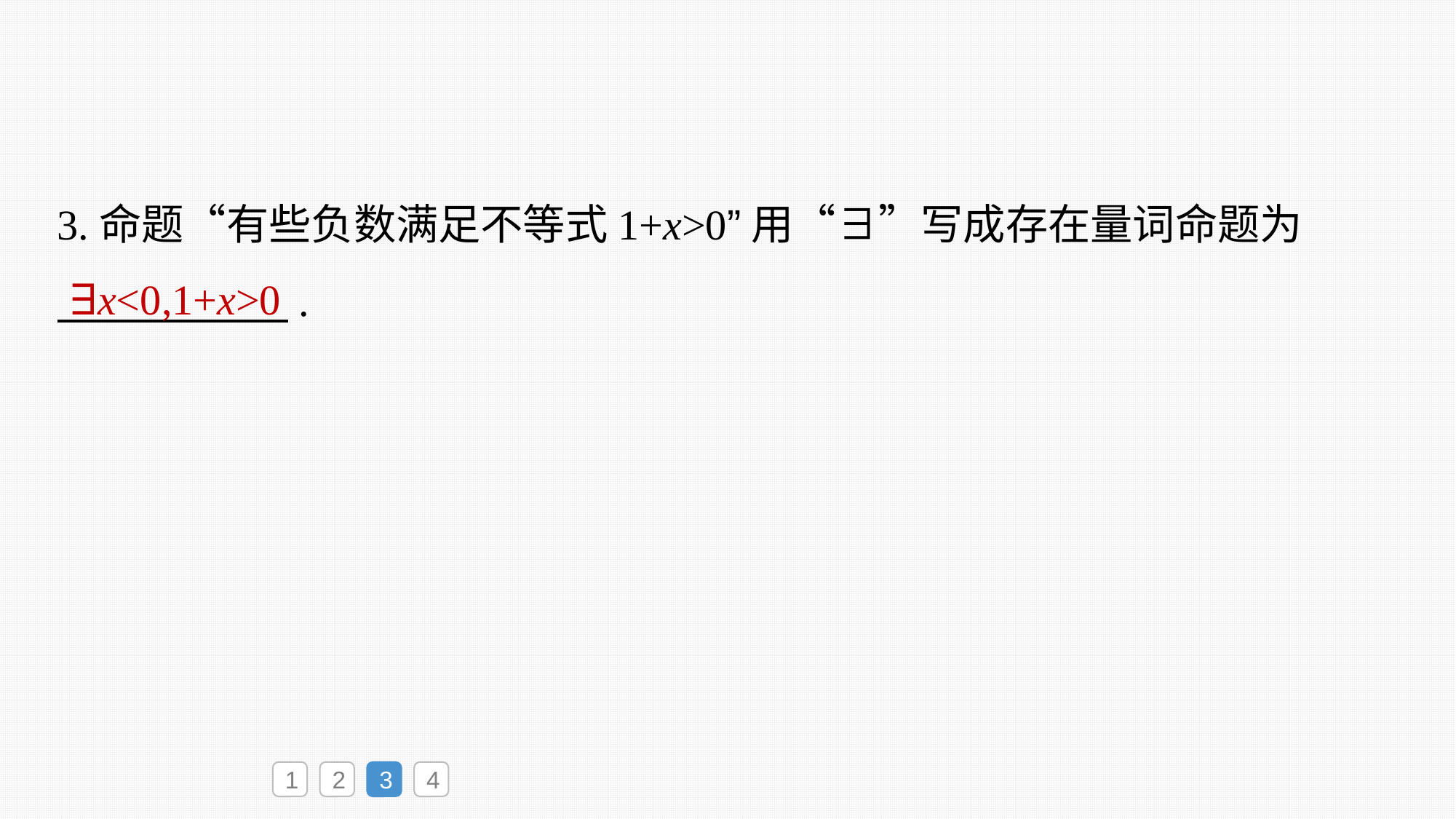

3.命题“有些负数满足不等式1+x>0”用“∃”写成存在量词命题为
　　　　  　.
∃x<0,1+x>0
1
2
3
4